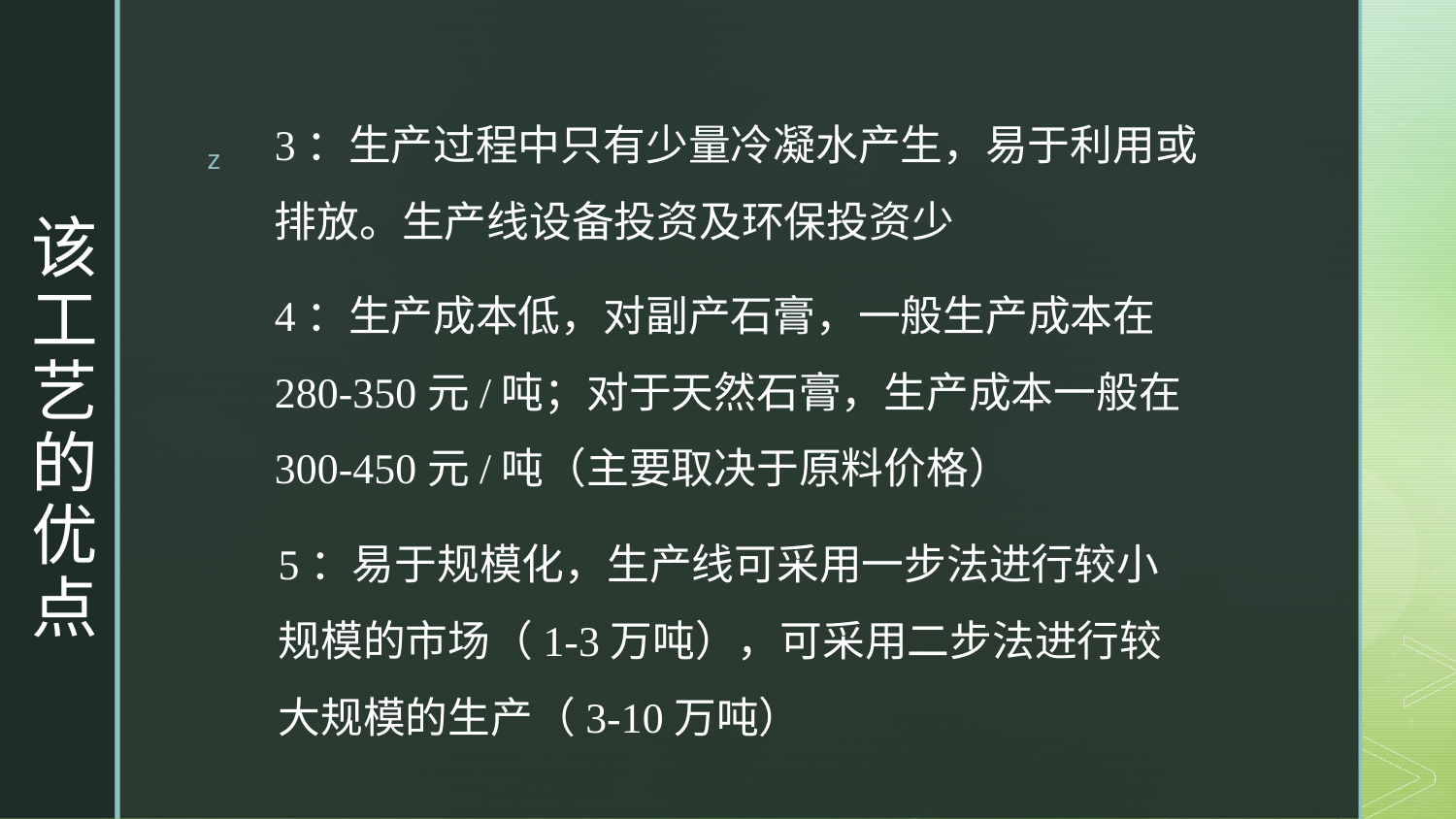

3：生产过程中只有少量冷凝水产生，易于利用或排放。生产线设备投资及环保投资少
# 该工艺的优点
4：生产成本低，对副产石膏，一般生产成本在280-350元/吨；对于天然石膏，生产成本一般在300-450元/吨（主要取决于原料价格）
5：易于规模化，生产线可采用一步法进行较小规模的市场（1-3万吨），可采用二步法进行较大规模的生产（3-10万吨）